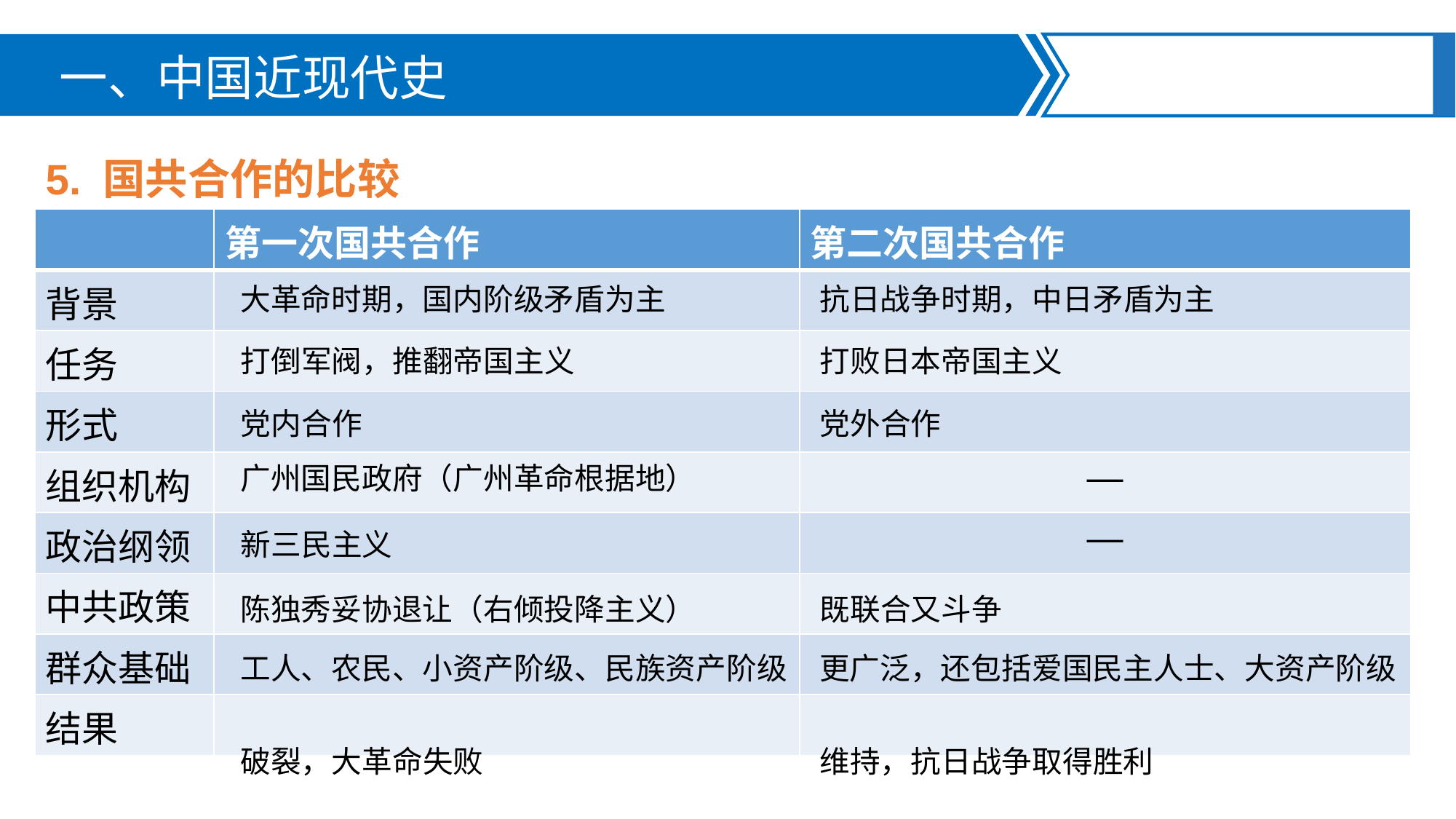

一、中国近现代史
5. 国共合作的比较
|  | 第一次国共合作 | 第二次国共合作 |
| --- | --- | --- |
| 背景 |  |  |
| 任务 |  |  |
| 形式 |  |  |
| 组织机构 |  | — |
| 政治纲领 |  | — |
| 中共政策 |  |  |
| 群众基础 |  |  |
| 结果 |  |  |
大革命时期，国内阶级矛盾为主
抗日战争时期，中日矛盾为主
打倒军阀，推翻帝国主义
打败日本帝国主义
党内合作
党外合作
广州国民政府（广州革命根据地）
新三民主义
陈独秀妥协退让（右倾投降主义）
既联合又斗争
工人、农民、小资产阶级、民族资产阶级
更广泛，还包括爱国民主人士、大资产阶级
破裂，大革命失败
维持，抗日战争取得胜利